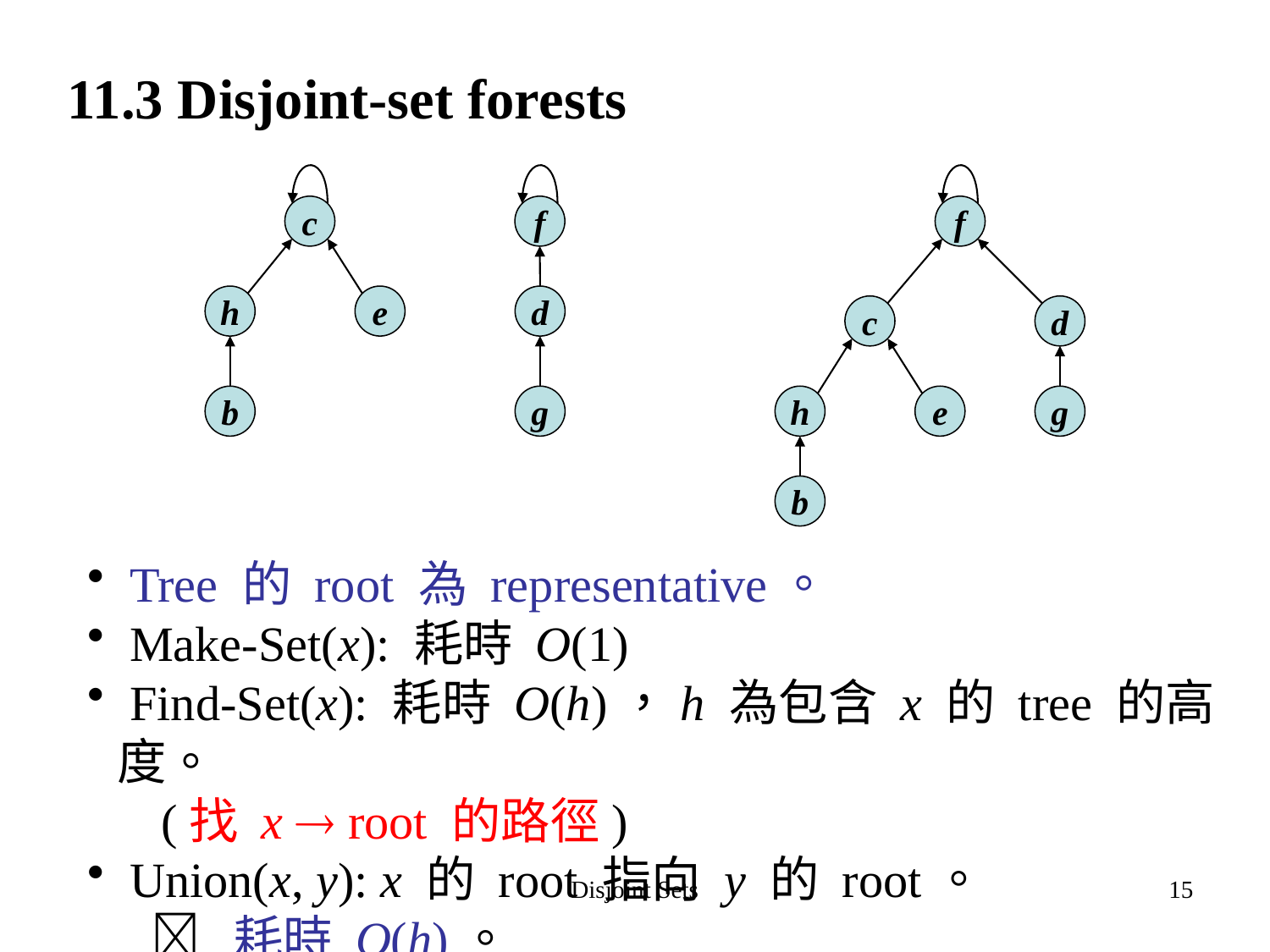

11.3 Disjoint-set forests
c
f
f
h
e
d
c
d
b
g
h
e
g
b
 Tree 的 root 為 representative。
 Make-Set(x): 耗時 O(1)
 Find-Set(x): 耗時 O(h)，h 為包含 x 的 tree 的高度。
      (找 x → root 的路徑)
 Union(x, y): x 的 root 指向 y 的 root。
→  耗時 O(h)。
Disjoint Sets
15